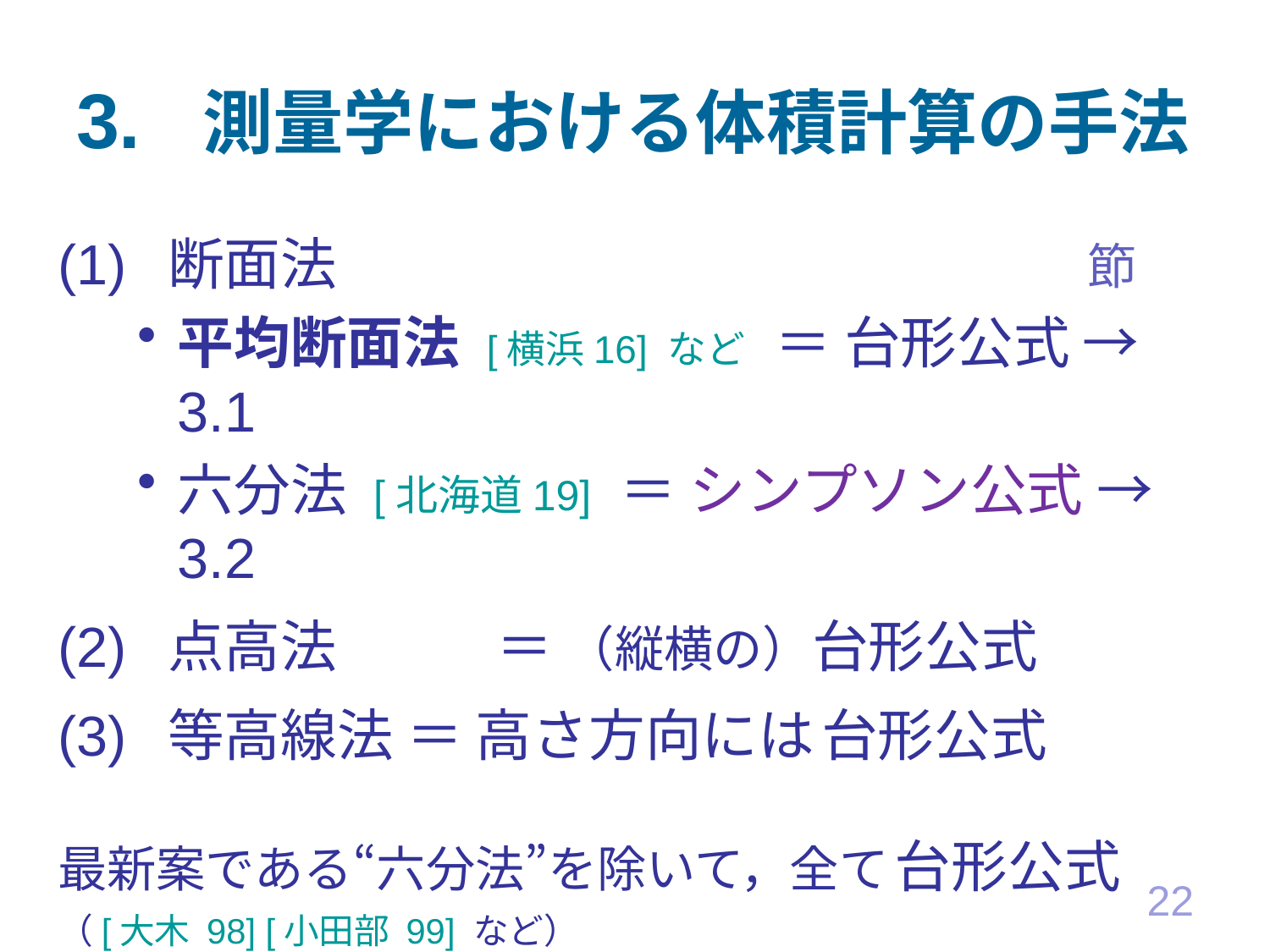

# 3.  測量学における体積計算の手法
  断面法						　 節
平均断面法 [横浜16] など   ＝ 台形公式 → 3.1
六分法 [北海道19] ＝ シンプソン公式 → 3.2
  点高法             ＝ （縦横の）台形公式
  等高線法 ＝ 高さ方向には 台形公式
最新案である“六分法”を除いて，全て 台形公式
（[大木 98] [小田部 99] など）
22